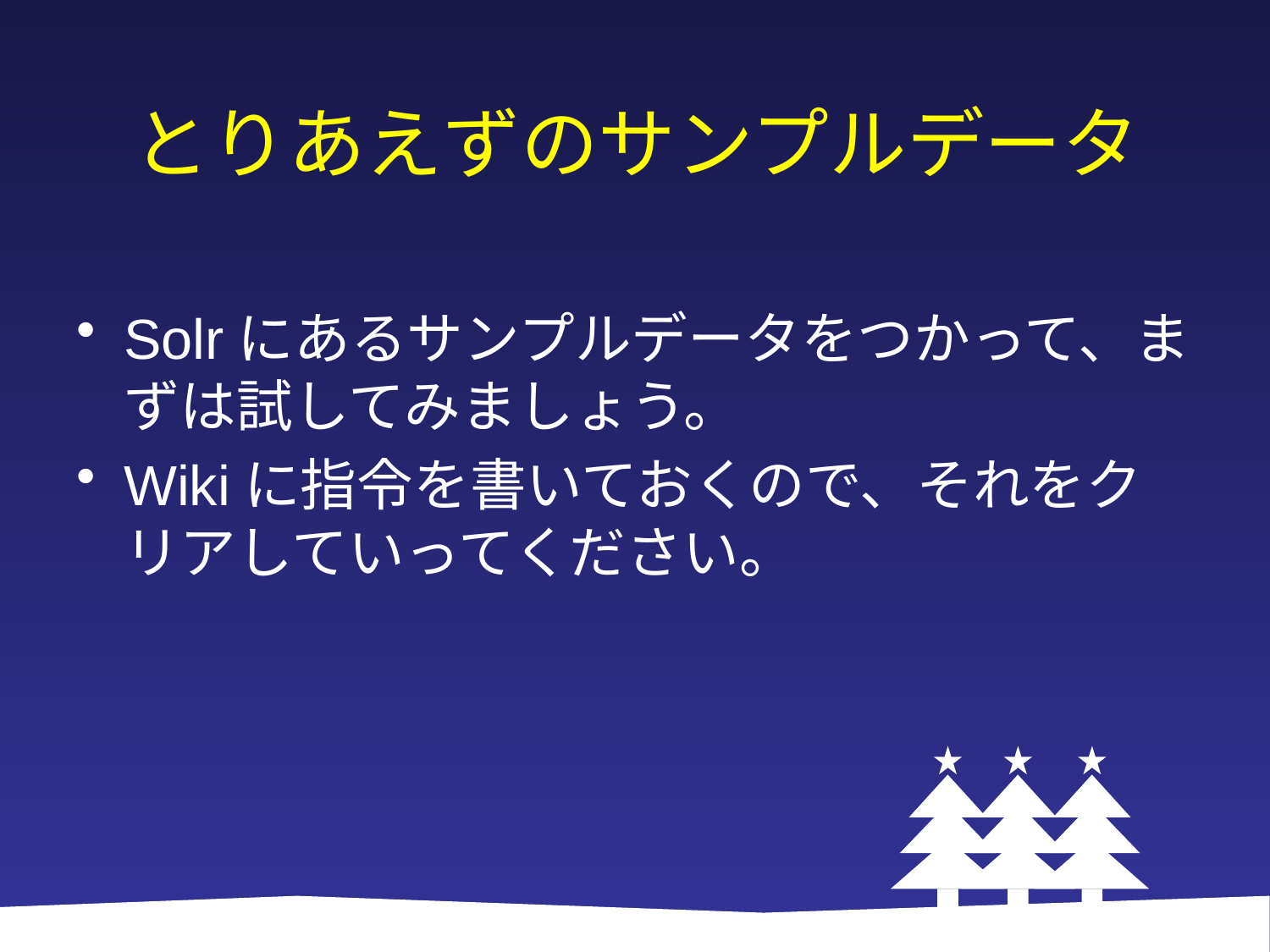

# とりあえずのサンプルデータ
Solrにあるサンプルデータをつかって、まずは試してみましょう。
Wikiに指令を書いておくので、それをクリアしていってください。